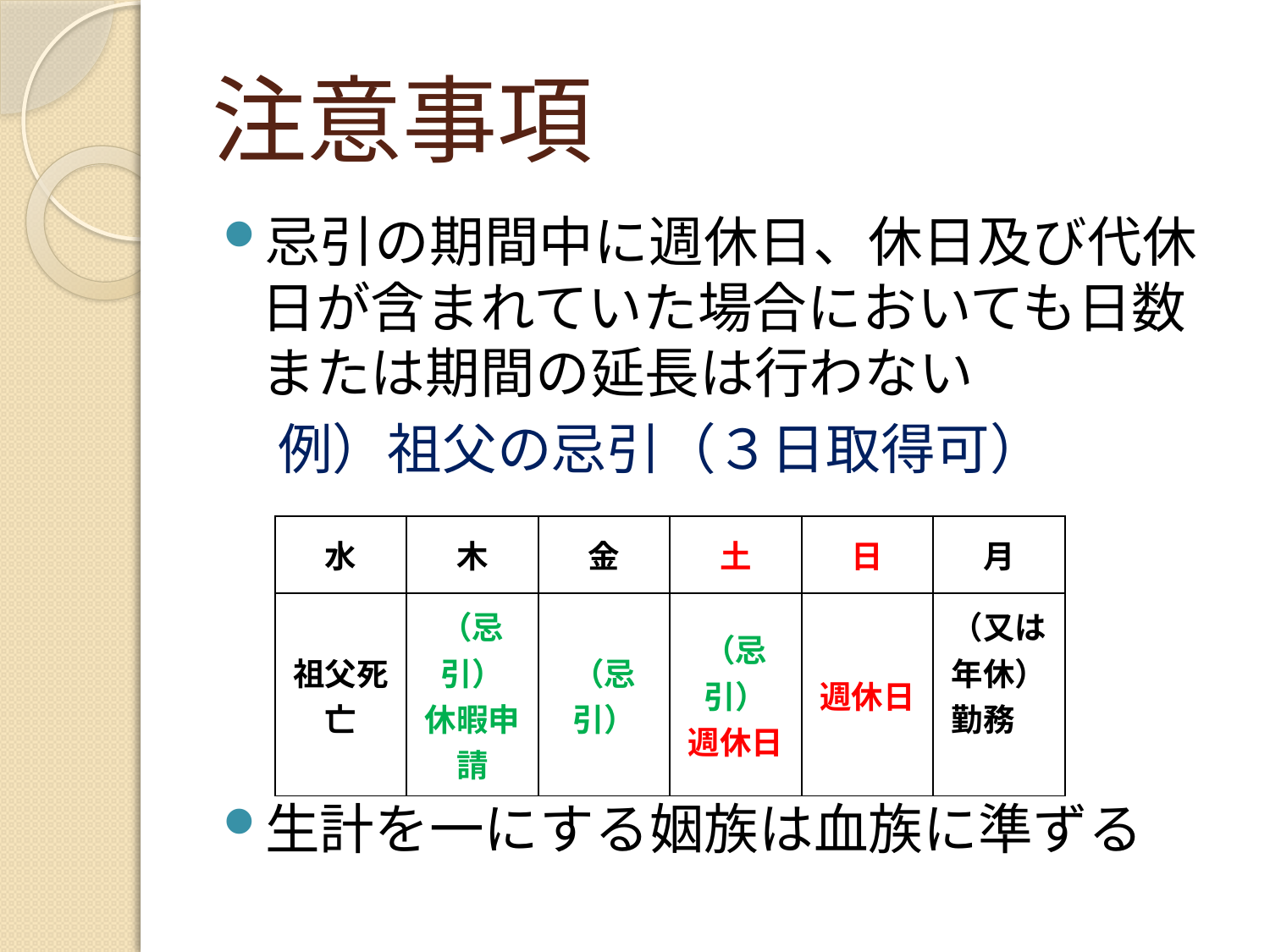

# 注意事項
忌引の期間中に週休日、休日及び代休日が含まれていた場合においても日数または期間の延長は行わない
　例）祖父の忌引（３日取得可）

生計を一にする姻族は血族に準ずる

| 水 | 木 | 金 | 土 | 日 | 月 |
| --- | --- | --- | --- | --- | --- |
| 祖父死亡 | （忌引） 休暇申請 | （忌引） | （忌引） 週休日 | 週休日 | （又は年休） 勤務 |